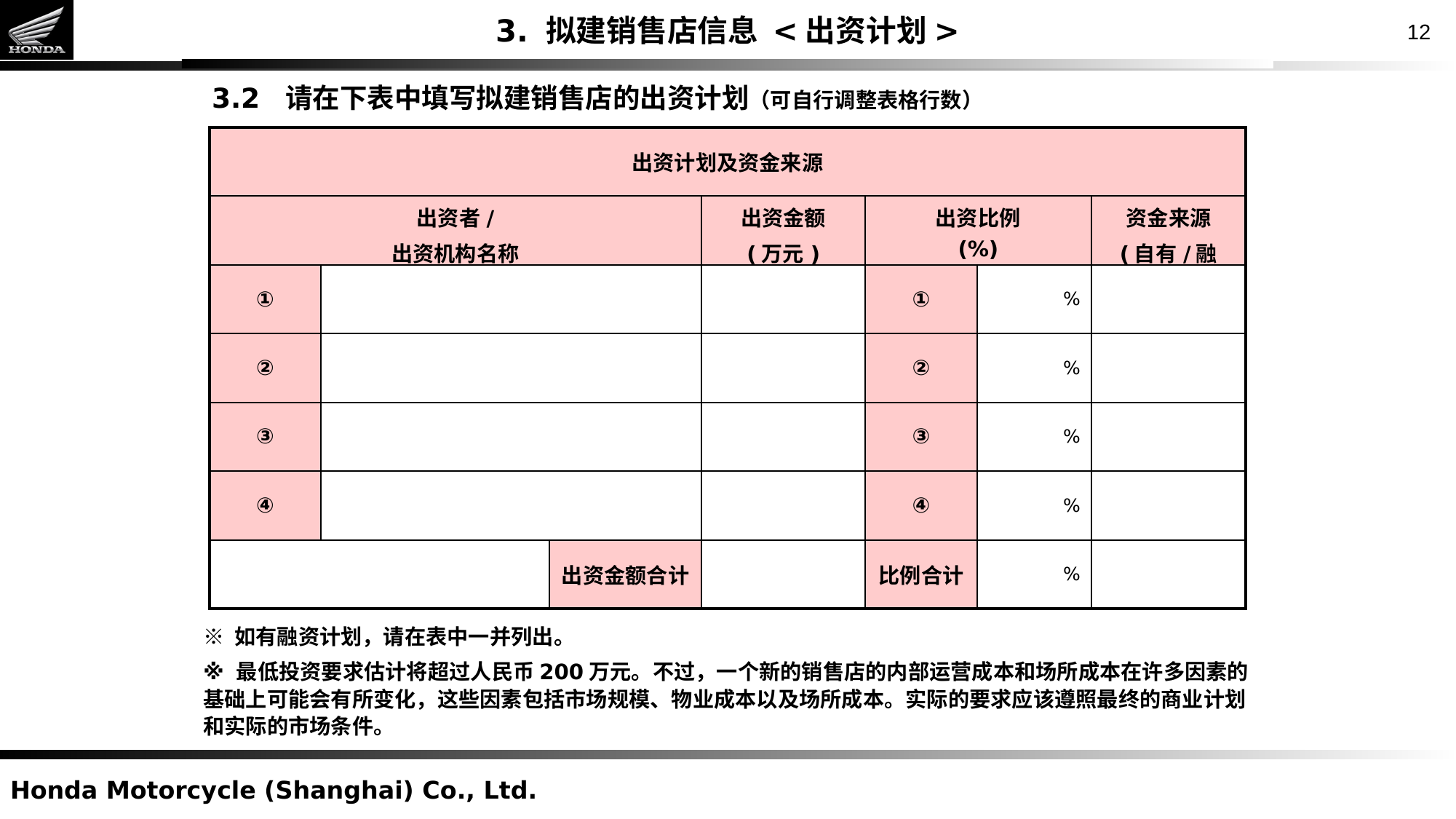

3. 拟建销售店信息 <出资计划>

3.2  请在下表中填写拟建销售店的出资计划（可自行调整表格行数）
| 出资计划及资金来源 |  |  |  |  |  |  |
| --- | --- | --- | --- | --- | --- | --- |
| 出资者/ 出资机构名称 |  |  | 出资金额 (万元) | 出资比例 (%) |  | 资金来源 (自有/融资) |
| ① |  |  |  | ① | % |  |
| ② |  |  |  | ② | % |  |
| ③ |  |  |  | ③ | % |  |
| ④ |  |  |  | ④ | % |  |
|  |  | 出资金额合计 |  | 比例合计 | % |  |
※ 如有融资计划，请在表中一并列出。
※ 最低投资要求估计将超过人民币200万元。不过，一个新的销售店的内部运营成本和场所成本在许多因素的基础上可能会有所变化，这些因素包括市场规模、物业成本以及场所成本。实际的要求应该遵照最终的商业计划和实际的市场条件。